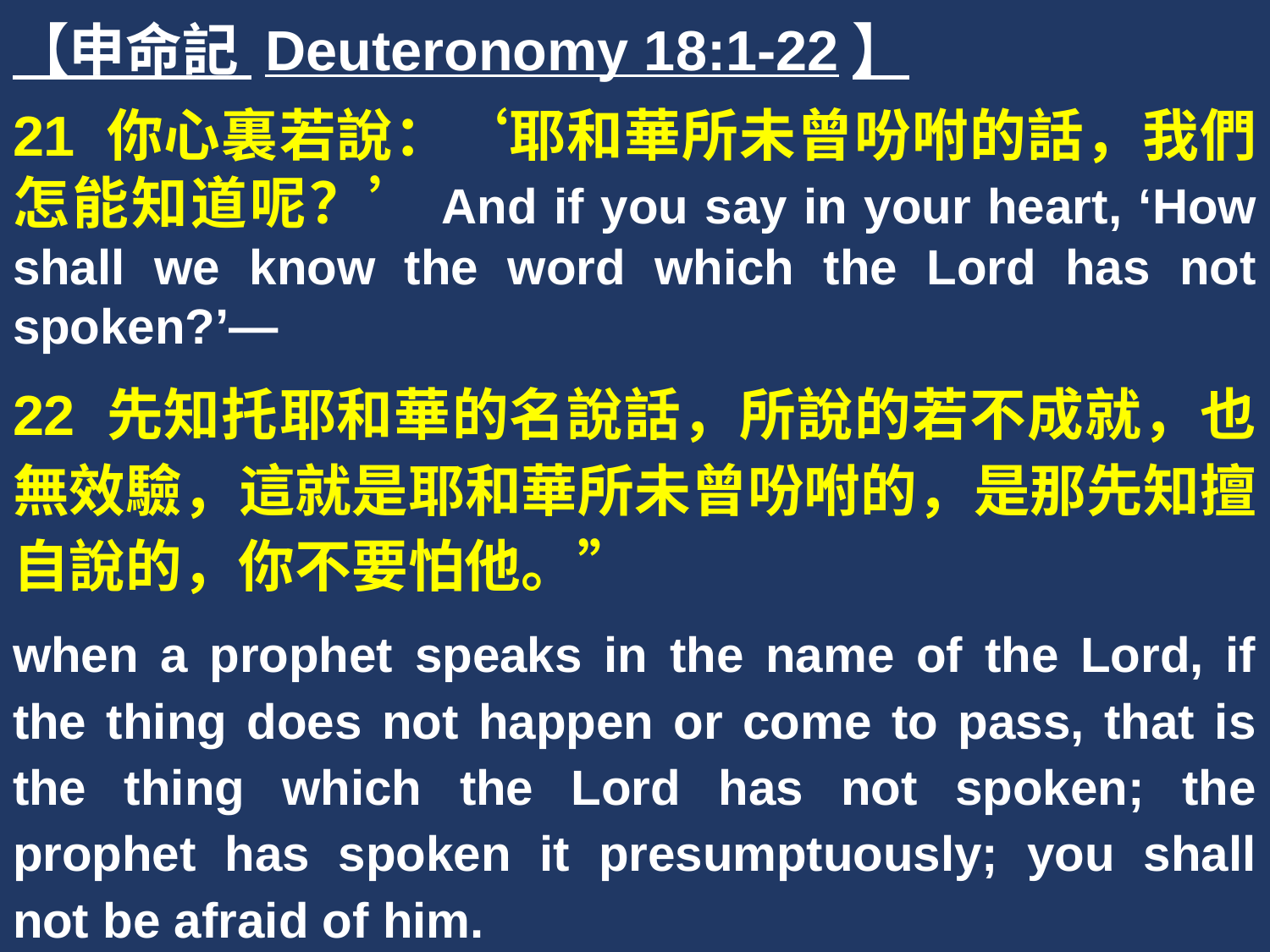

【申命記 Deuteronomy 18:1-22】
21 你心裏若說：‘耶和華所未曾吩咐的話，我們怎能知道呢？’And if you say in your heart, ‘How shall we know the word which the Lord has not spoken?’—
22 先知托耶和華的名說話，所說的若不成就，也無效驗，這就是耶和華所未曾吩咐的，是那先知擅自說的，你不要怕他。”
when a prophet speaks in the name of the Lord, if the thing does not happen or come to pass, that is the thing which the Lord has not spoken; the prophet has spoken it presumptuously; you shall not be afraid of him.